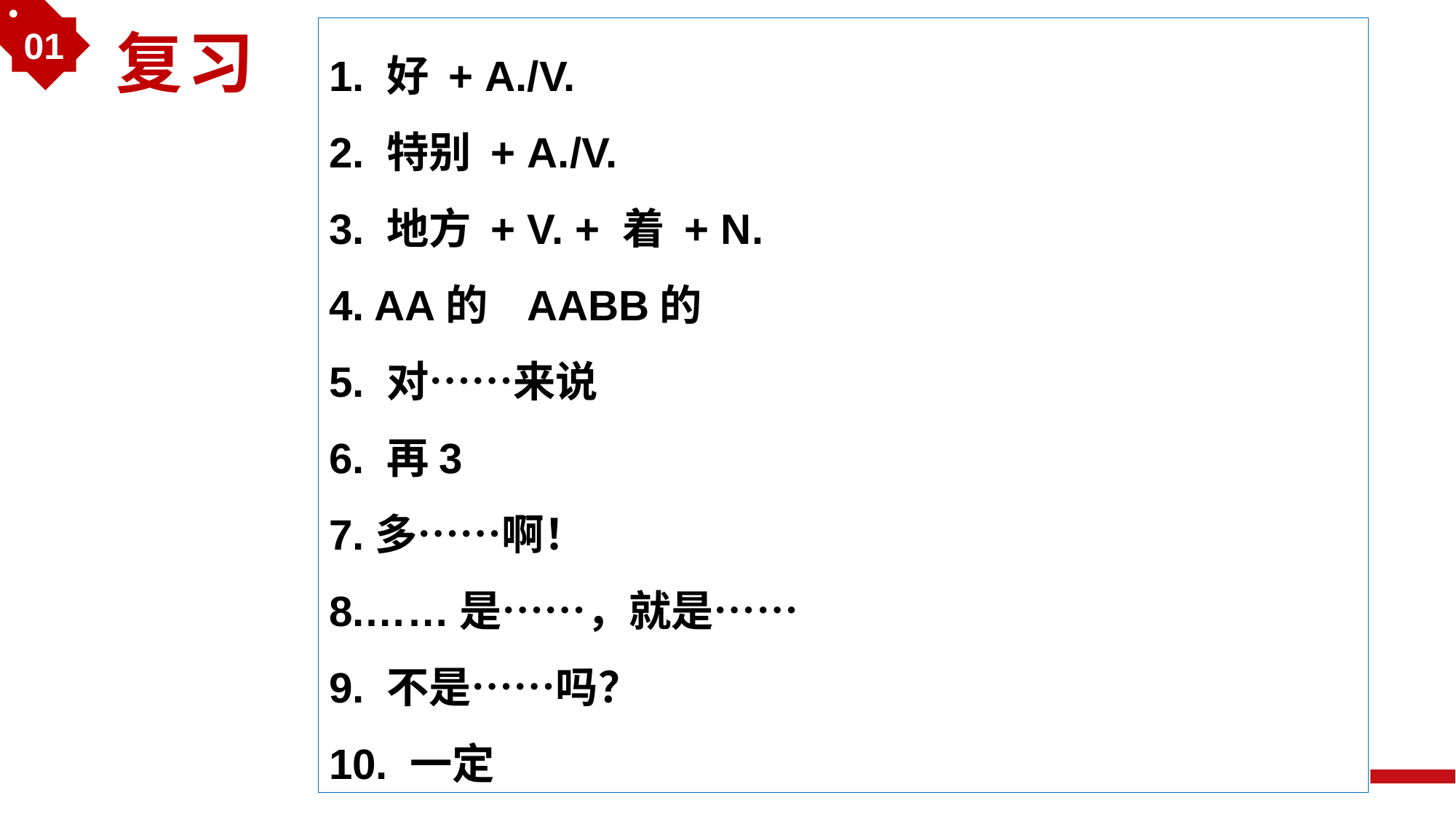

01
复习
1. 好 + A./V.
2. 特别 + A./V.
3. 地方 + V. + 着 + N.
4. AA的   AABB的
5. 对……来说
6. 再3
7.多……啊！
8.……是……，就是……
9. 不是……吗？
10. 一定